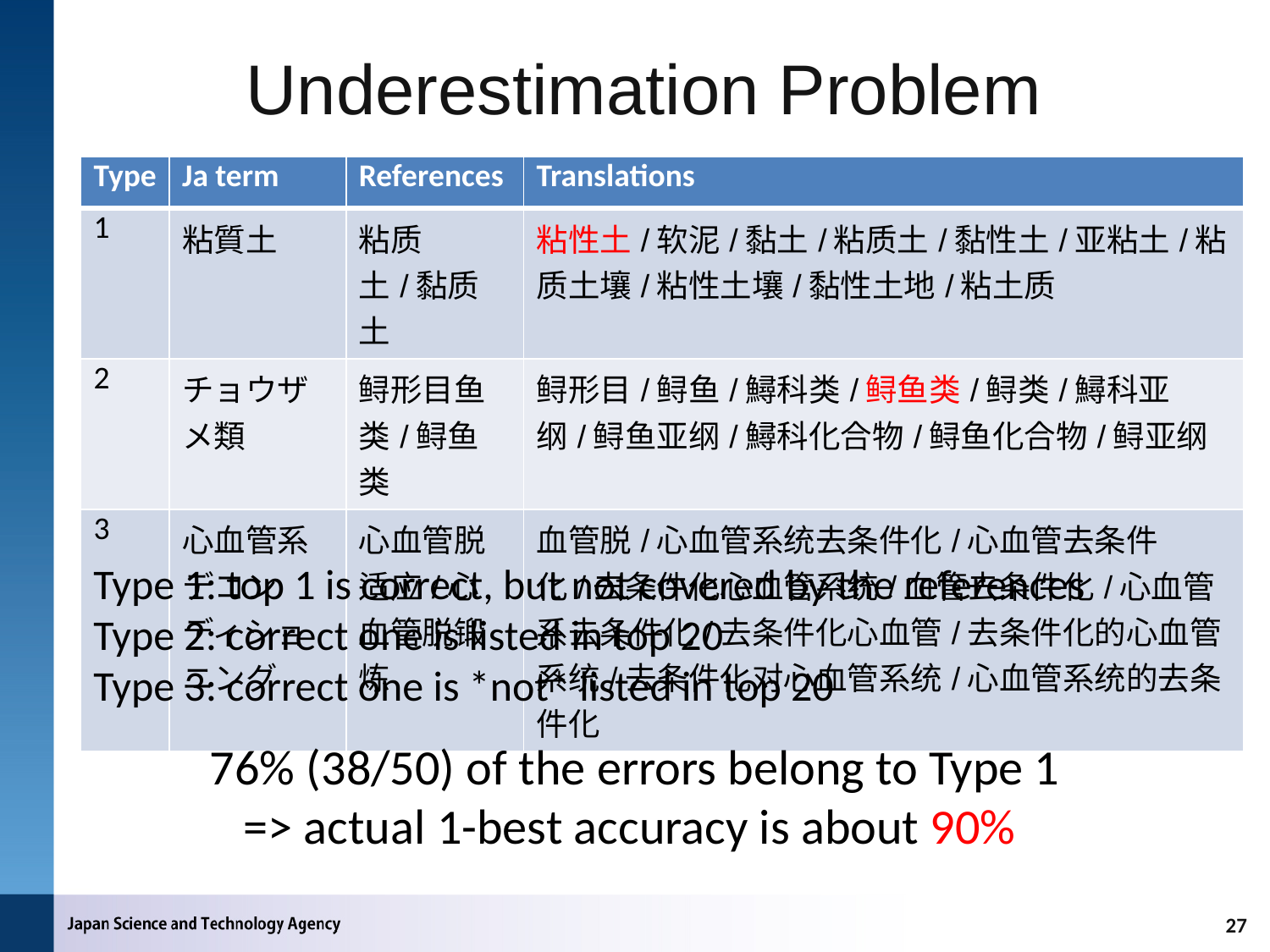

# Underestimation Problem
| Type | Ja term | References | Translations |
| --- | --- | --- | --- |
| 1 | 粘質土 | 粘质土/黏质土 | 粘性土/软泥/黏土/粘质土/黏性土/亚粘土/粘质土壤/粘性土壤/黏性土地/粘土质 |
| 2 | チョウザメ類 | 鲟形目鱼类/鲟鱼类 | 鲟形目/鲟鱼/鱘科类/鲟鱼类/鲟类/鱘科亚纲/鲟鱼亚纲/鱘科化合物/鲟鱼化合物/鲟亚纲 |
| 3 | 心血管系デコンディショニング | 心血管脱适应/心血管脱锻炼 | 血管脱/心血管系统去条件化/心血管去条件化/去条件化心血管系统/血管去条件化/心血管系去条件化/去条件化心血管/去条件化的心血管系统/去条件化对心血管系统/心血管系统的去条件化 |
Type 1: top 1 is correct, but not covered by the references
Type 2: correct one is listed in top 20
Type 3: correct one is *not* listed in top 20
76% (38/50) of the errors belong to Type 1
   => actual 1-best accuracy is about 90%
27